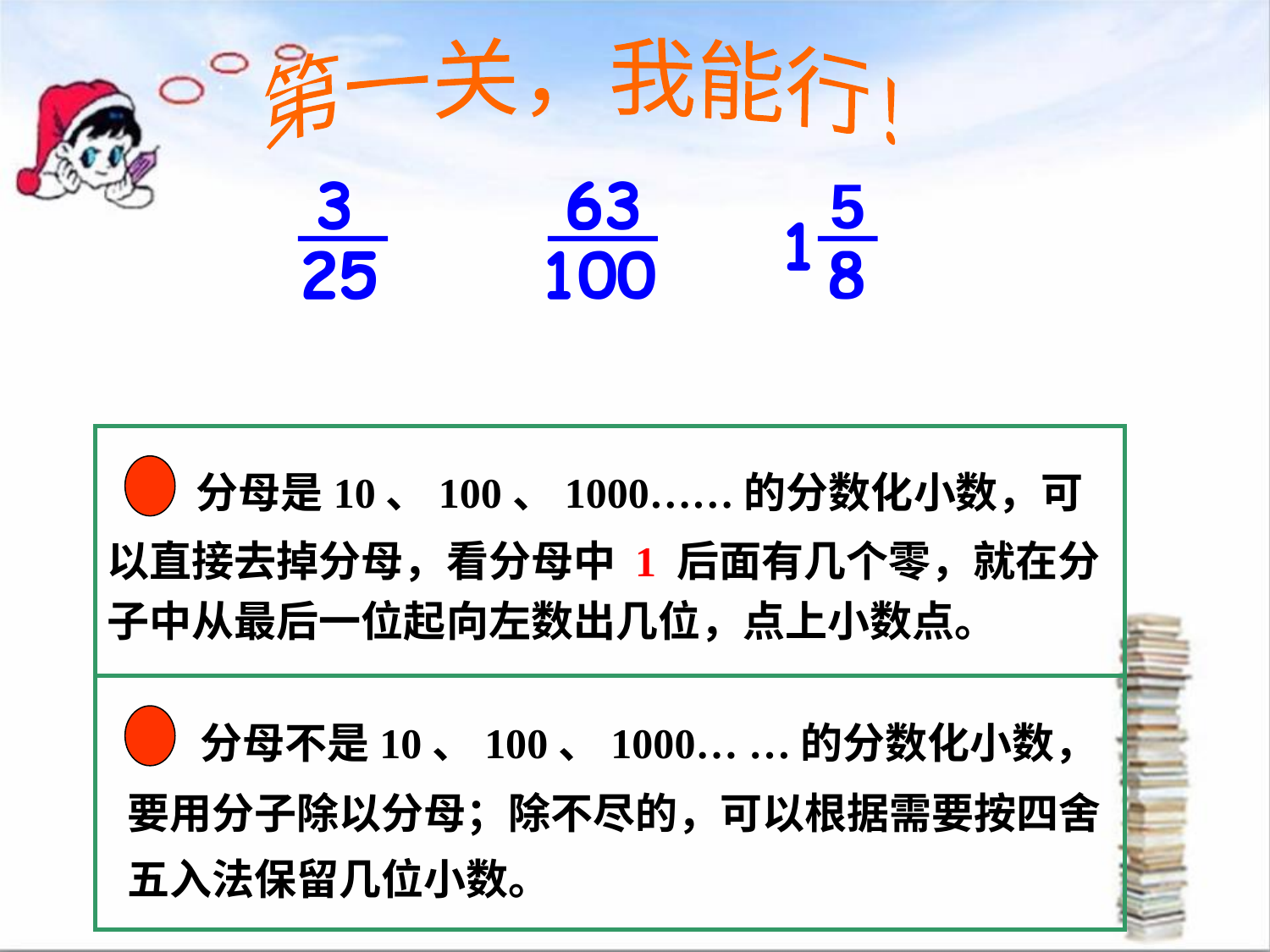

第一关，我能行！
3
25

63
100

5
1
 8

    分母是10、100、1000……的分数化小数，可以直接去掉分母，看分母中 1 后面有几个零，就在分子中从最后一位起向左数出几位，点上小数点。

    分母不是10、100、1000… …的分数化小数，要用分子除以分母；除不尽的，可以根据需要按四舍五入法保留几位小数。